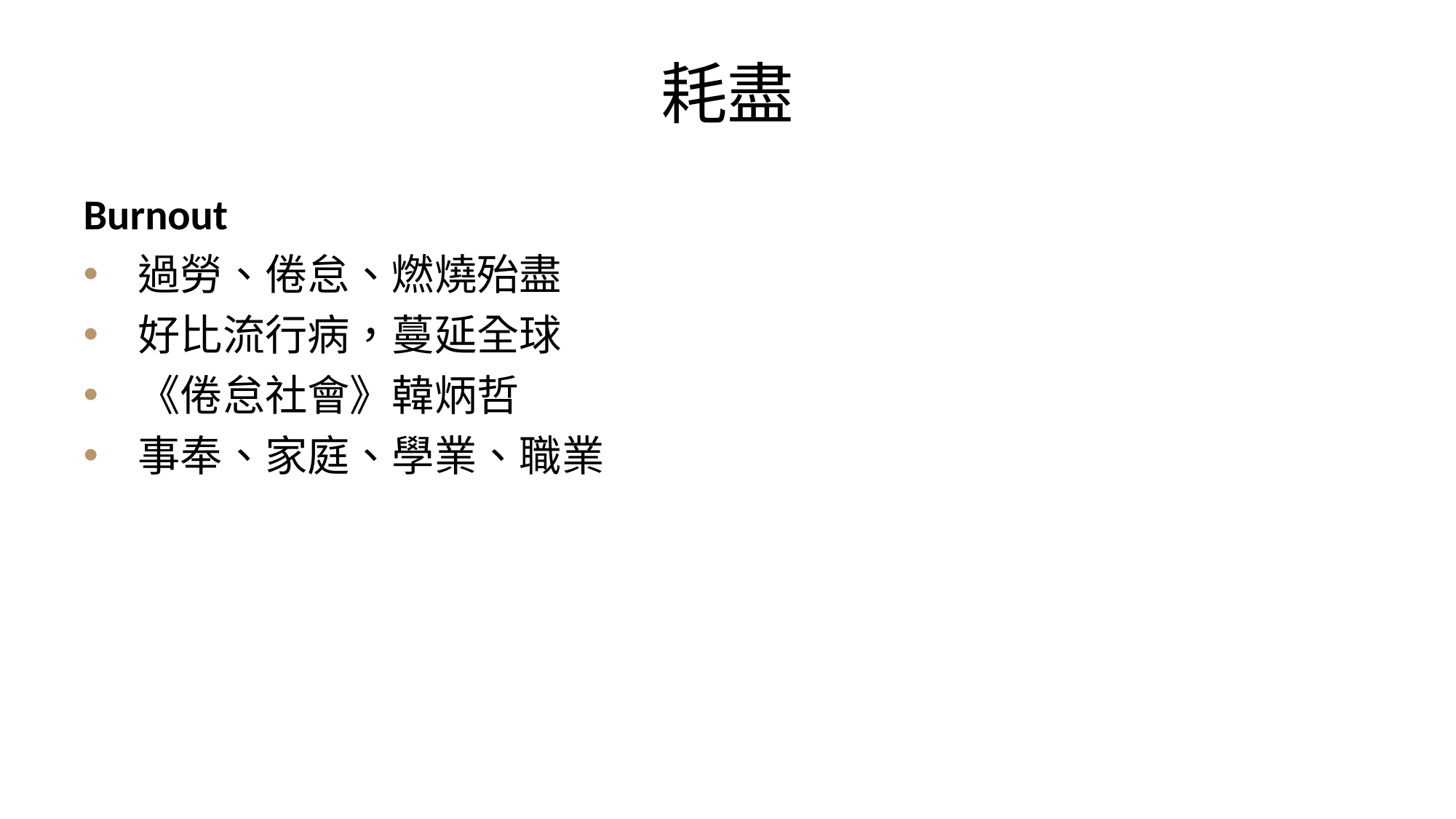

耗盡
Burnout
過勞、倦怠、燃燒殆盡
好比流行病，蔓延全球
《倦怠社會》韓炳哲
事奉、家庭、學業、職業